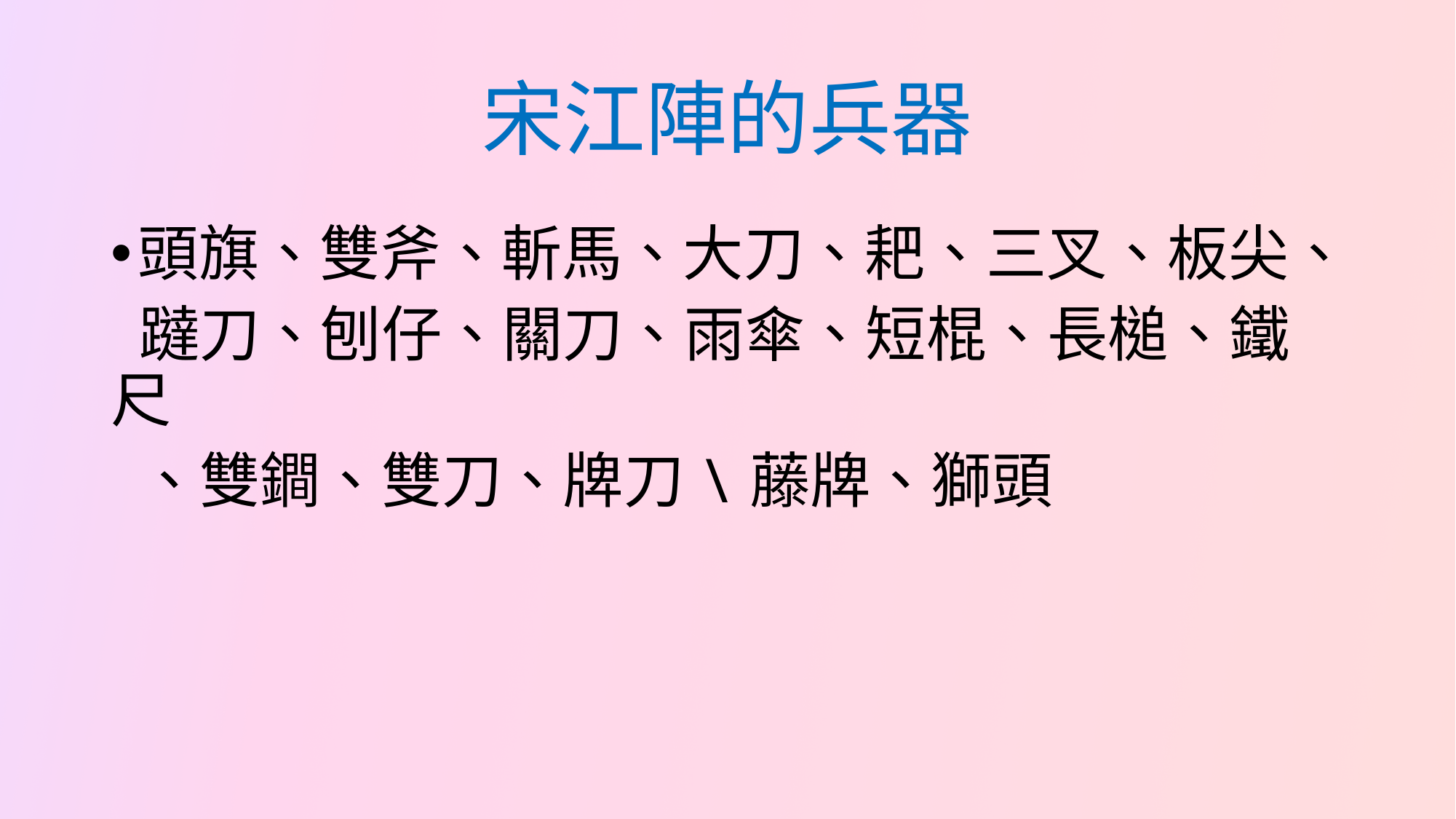

# 宋江陣的兵器
頭旗、雙斧、斬馬、大刀、耙、三叉、板尖、
 躂刀、刨仔、關刀、雨傘、短棍、長槌、鐵尺
 、雙鐧、雙刀、牌刀\藤牌、獅頭